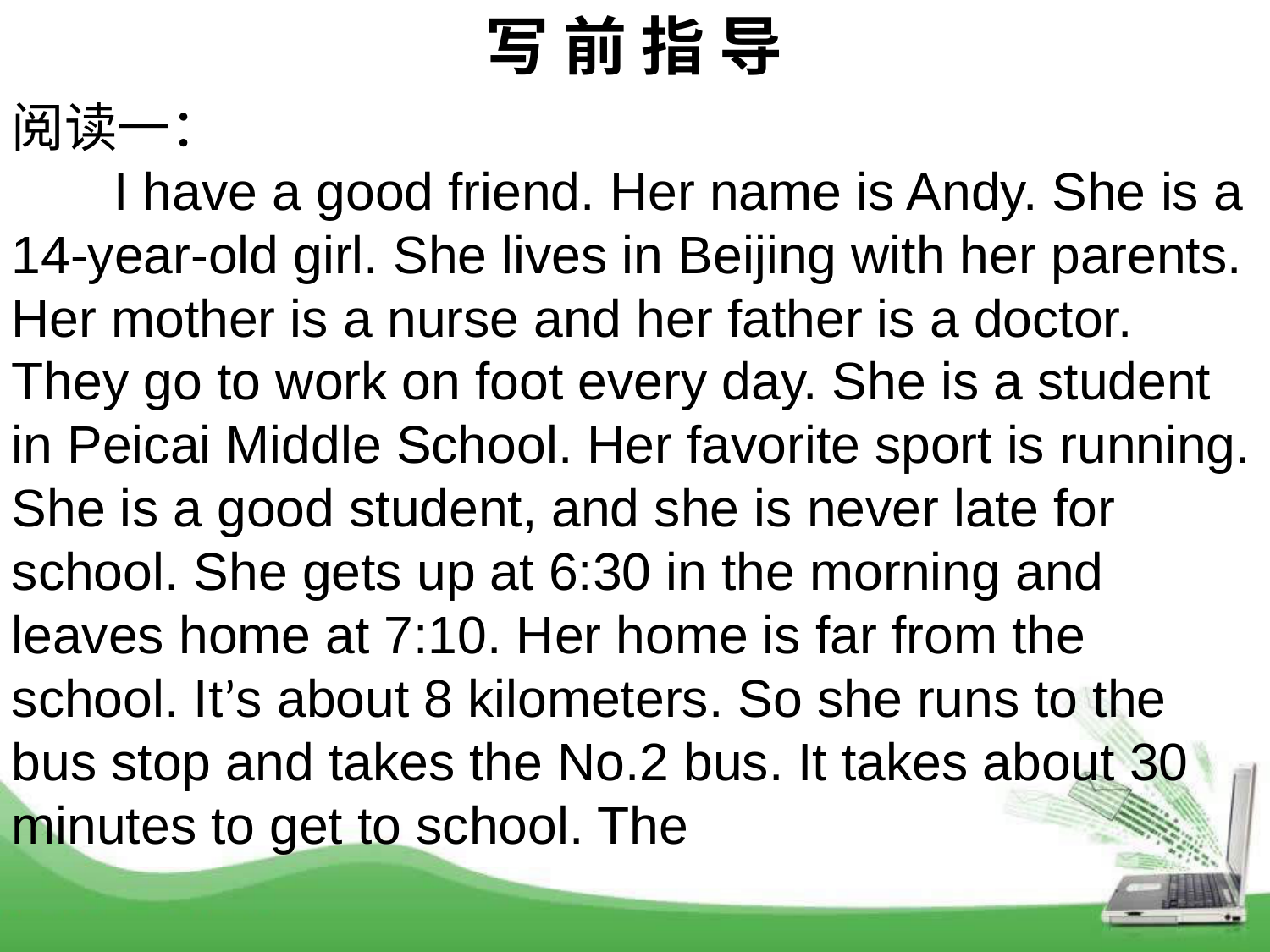

写 前 指 导
阅读一：
       I have a good friend. Her name is Andy. She is a 14-year-old girl. She lives in Beijing with her parents. Her mother is a nurse and her father is a doctor. They go to work on foot every day. She is a student in Peicai Middle School. Her favorite sport is running. She is a good student, and she is never late for school. She gets up at 6:30 in the morning and leaves home at 7:10. Her home is far from the school. It’s about 8 kilometers. So she runs to the bus stop and takes the No.2 bus. It takes about 30 minutes to get to school. The